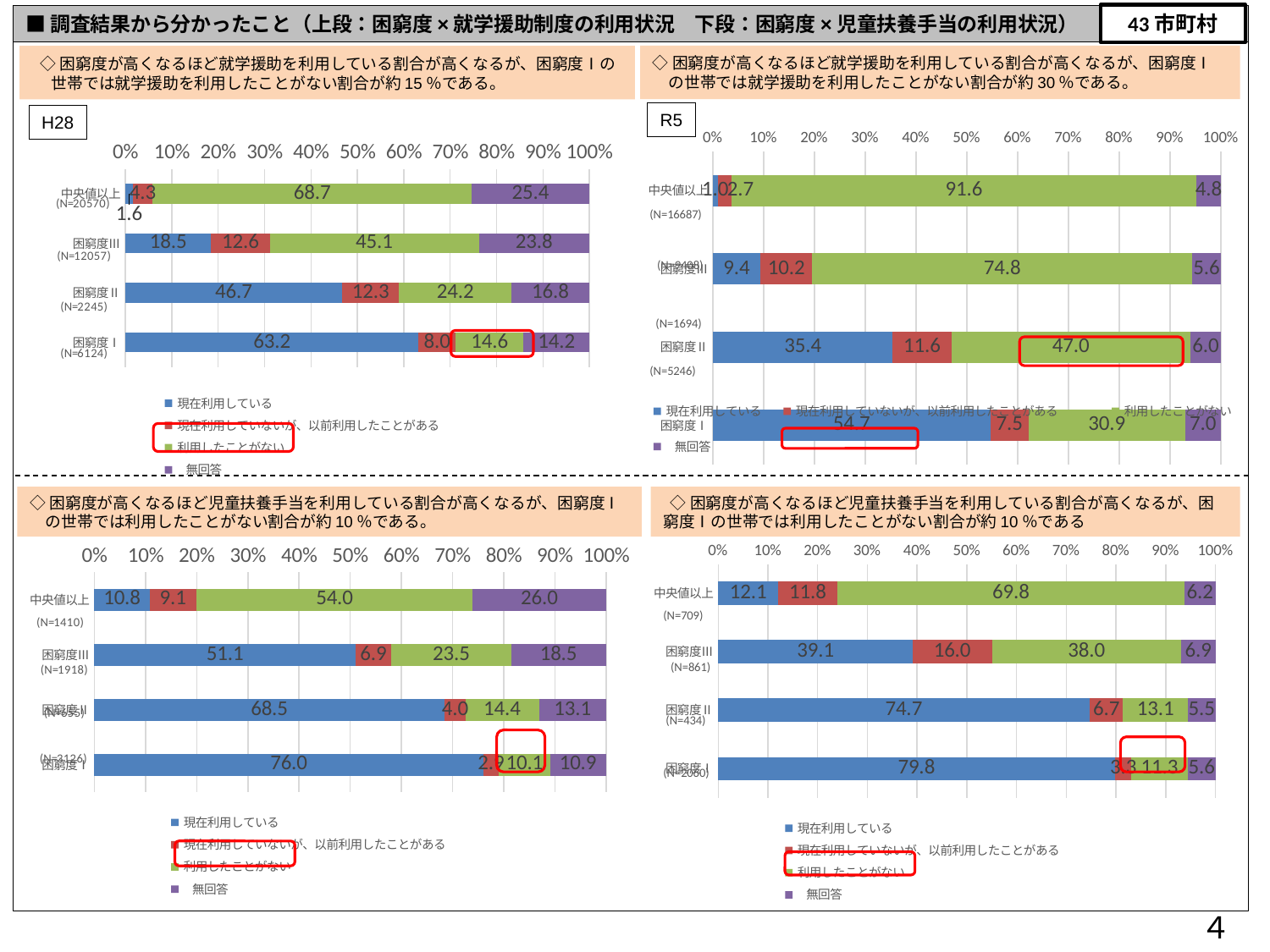

43市町村
■調査結果から分かったこと（上段：困窮度×就学援助制度の利用状況　下段：困窮度×児童扶養手当の利用状況）

◇困窮度が高くなるほど就学援助を利用している割合が高くなるが、困窮度Ⅰ
　の世帯では就学援助を利用したことがない割合が約30％である。
  ◇困窮度が高くなるほど就学援助を利用している割合が高くなるが、困窮度Ⅰの
　 世帯では就学援助を利用したことがない割合が約15％である。
R5
H28

### Chart

| Category | 現在利用している     | 現在利用していないが、以前利用したことがある                 | 利用したことがない   |   無回答             |
|---|---|---|---|---|
| 中央値以上 | 1.0 | 2.7 | 91.6 | 4.8 |
| 困窮度Ⅲ | 9.4 | 10.2 | 74.8 | 5.6 |
| 困窮度Ⅱ | 35.4 | 11.6 | 47.0 | 6.0 |
| 困窮度Ⅰ | 54.7 | 7.5 | 30.9 | 7.0 |

### Chart

| Category | 現在利用している     | 現在利用していないが、以前利用したことがある                 | 利用したことがない   |   無回答             |
|---|---|---|---|---|
| 中央値以上 | 1.6 | 4.3 | 68.7 | 25.4 |
| 困窮度Ⅲ | 18.5 | 12.6 | 45.1 | 23.8 |
| 困窮度Ⅱ | 46.7 | 12.3 | 24.2 | 16.8 |
| 困窮度Ⅰ | 63.2 | 8.0 | 14.6 | 14.2 |
(N=16687)
(N=9408)
(N=1694)
(N=5246)
◇困窮度が高くなるほど児童扶養手当を利用している割合が高くなるが、困窮度Ⅰ
　の世帯では利用したことがない割合が約10％である。
  ◇困窮度が高くなるほど児童扶養手当を利用している割合が高くなるが、困窮度Ⅰの世帯では利用したことがない割合が約10％である

### Chart

| Category | 現在利用している     | 現在利用していないが、以前利用したことがある                 | 利用したことがない   |   無回答             |
|---|---|---|---|---|
| 中央値以上 | 12.1 | 11.8 | 69.8 | 6.2 |
| 困窮度Ⅲ | 39.1 | 16.0 | 38.0 | 6.9 |
| 困窮度Ⅱ | 74.7 | 6.7 | 13.1 | 5.5 |
| 困窮度Ⅰ | 79.8 | 3.3 | 11.3 | 5.6 |

### Chart

| Category | 現在利用している     | 現在利用していないが、以前利用したことがある                 | 利用したことがない   |   無回答             |
|---|---|---|---|---|
| 中央値以上 | 10.8 | 9.1 | 54.0 | 26.0 |
| 困窮度Ⅲ | 51.1 | 6.9 | 23.5 | 18.5 |
| 困窮度Ⅱ | 68.5 | 4.0 | 14.4 | 13.1 |
| 困窮度Ⅰ | 76.0 | 2.9 | 10.1 | 10.9 |
(N=709)
(N=861)
(N=434)
(N=2060)

４